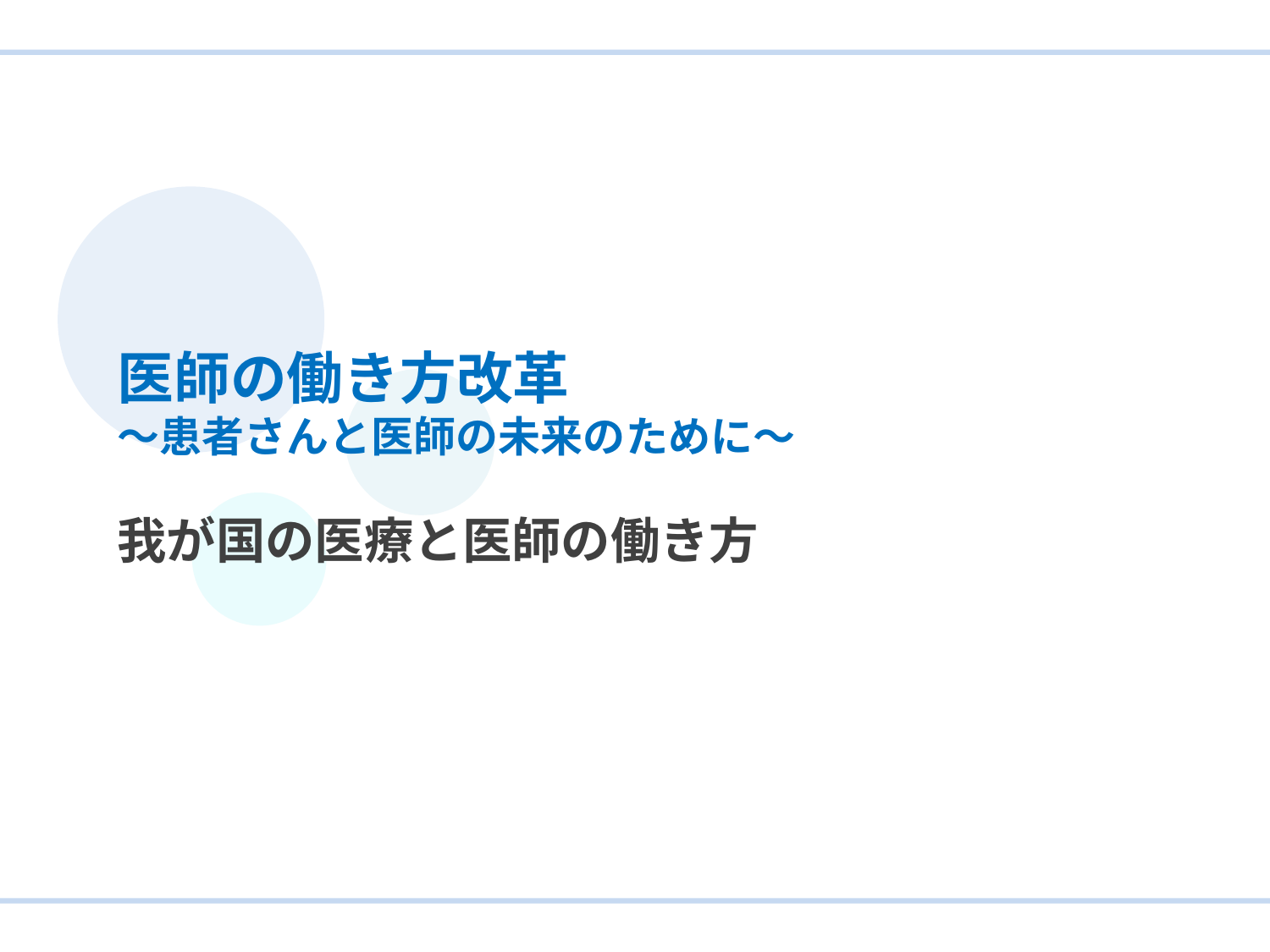

医師の働き方改革
～患者さんと医師の未来のために～

我が国の医療と医師の働き方